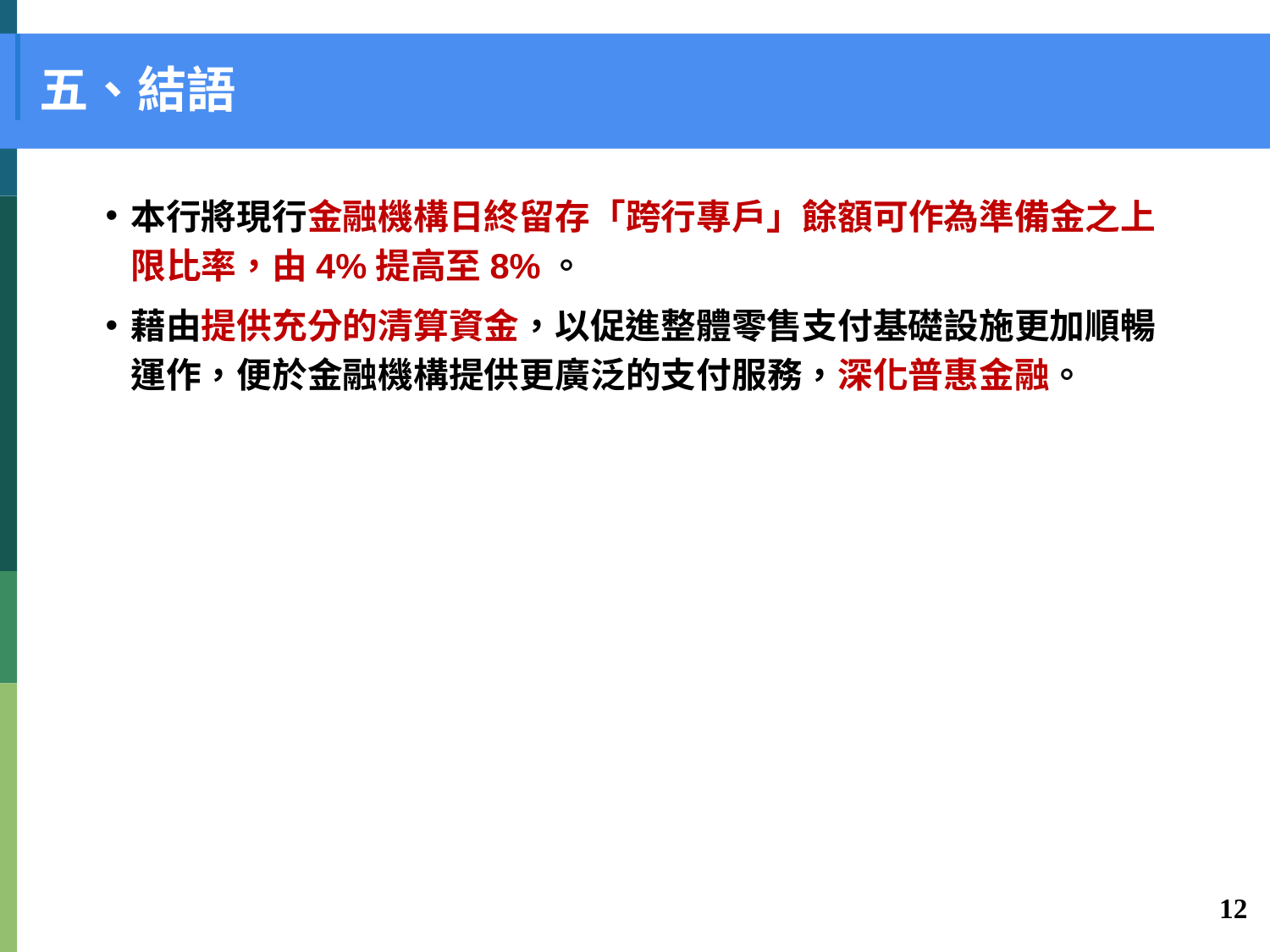

# 五、結語
本行將現行金融機構日終留存「跨行專戶」餘額可作為準備金之上限比率，由4%提高至8%。
藉由提供充分的清算資金，以促進整體零售支付基礎設施更加順暢運作，便於金融機構提供更廣泛的支付服務，深化普惠金融。
12